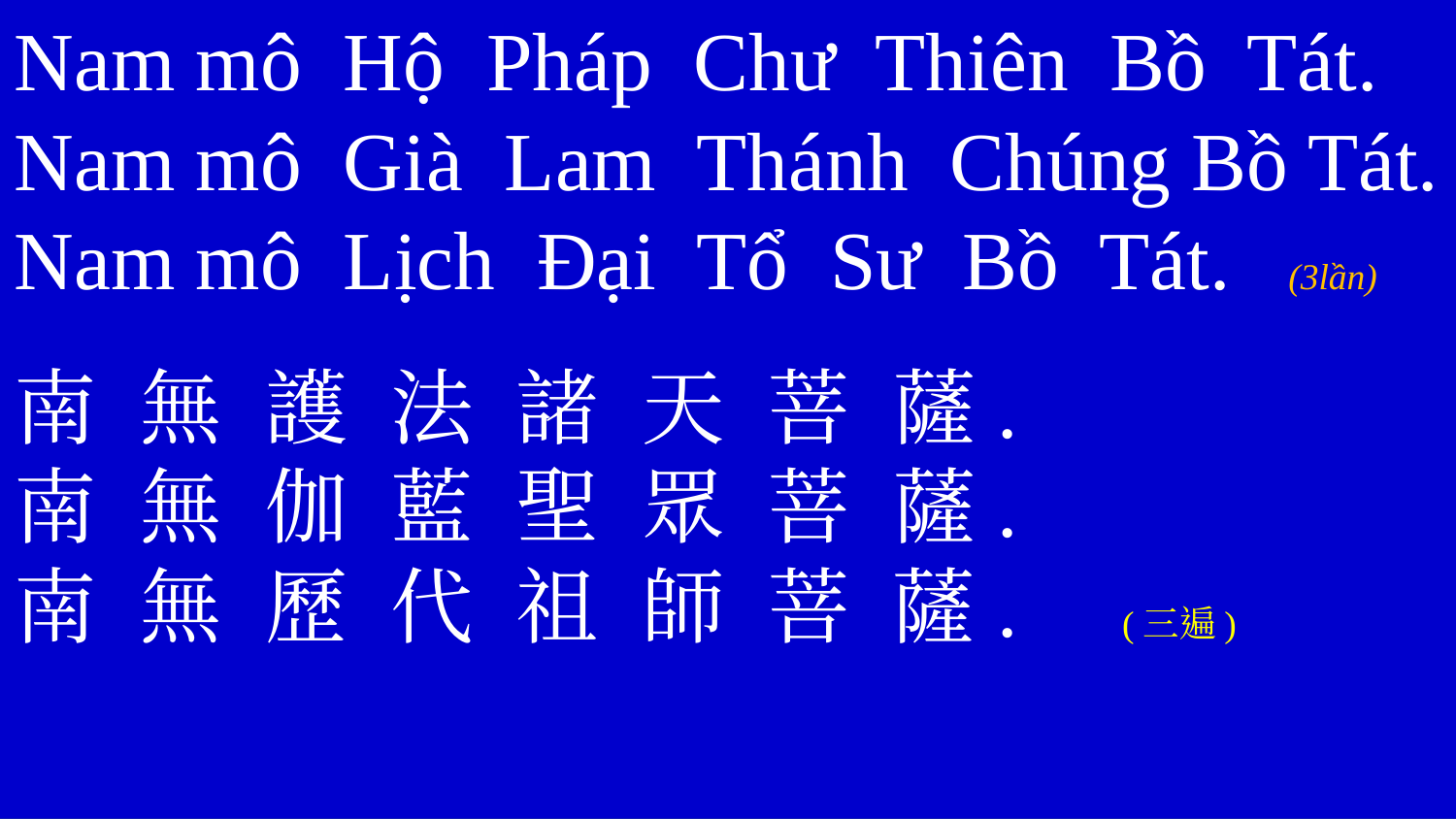

Nam mô  Hộ  Pháp  Chư  Thiên  Bồ  Tát.
Nam mô  Già  Lam  Thánh  Chúng Bồ Tát.
Nam mô  Lịch  Đại  Tổ  Sư  Bồ  Tát.      (3lần)

南  無  護  法  諸  天  菩  薩.
南  無  伽  藍  聖  眾  菩  薩.
南  無  歷  代  祖  師  菩  薩.     (三遍)